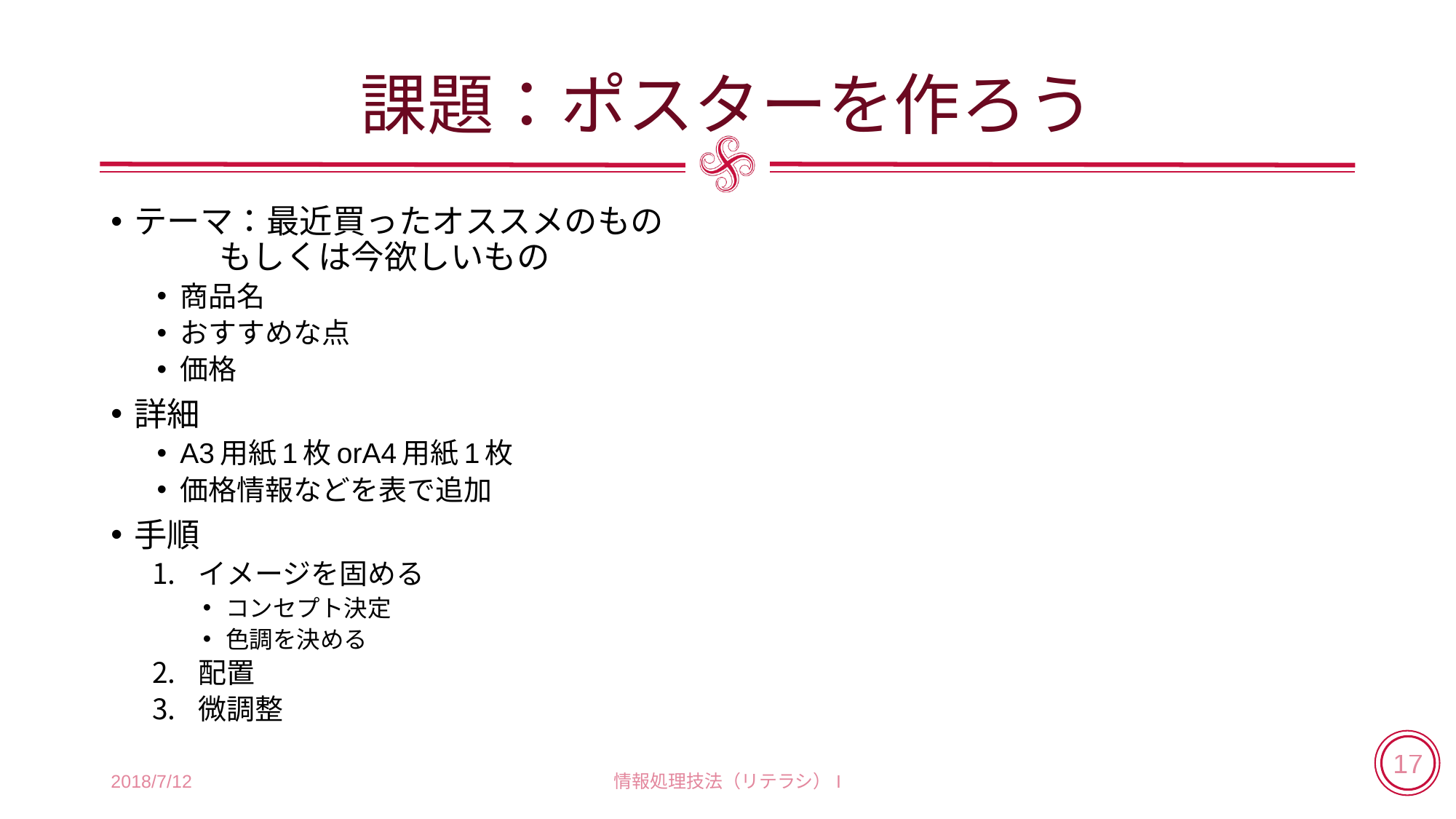

# 課題：ポスターを作ろう
テーマ：最近買ったオススメのもの
			もしくは今欲しいもの
商品名
おすすめな点
価格
詳細
A3用紙1枚orA4用紙1枚
価格情報などを表で追加
手順
イメージを固める
コンセプト決定
色調を決める
配置
微調整
2018/7/12
情報処理技法（リテラシ）I